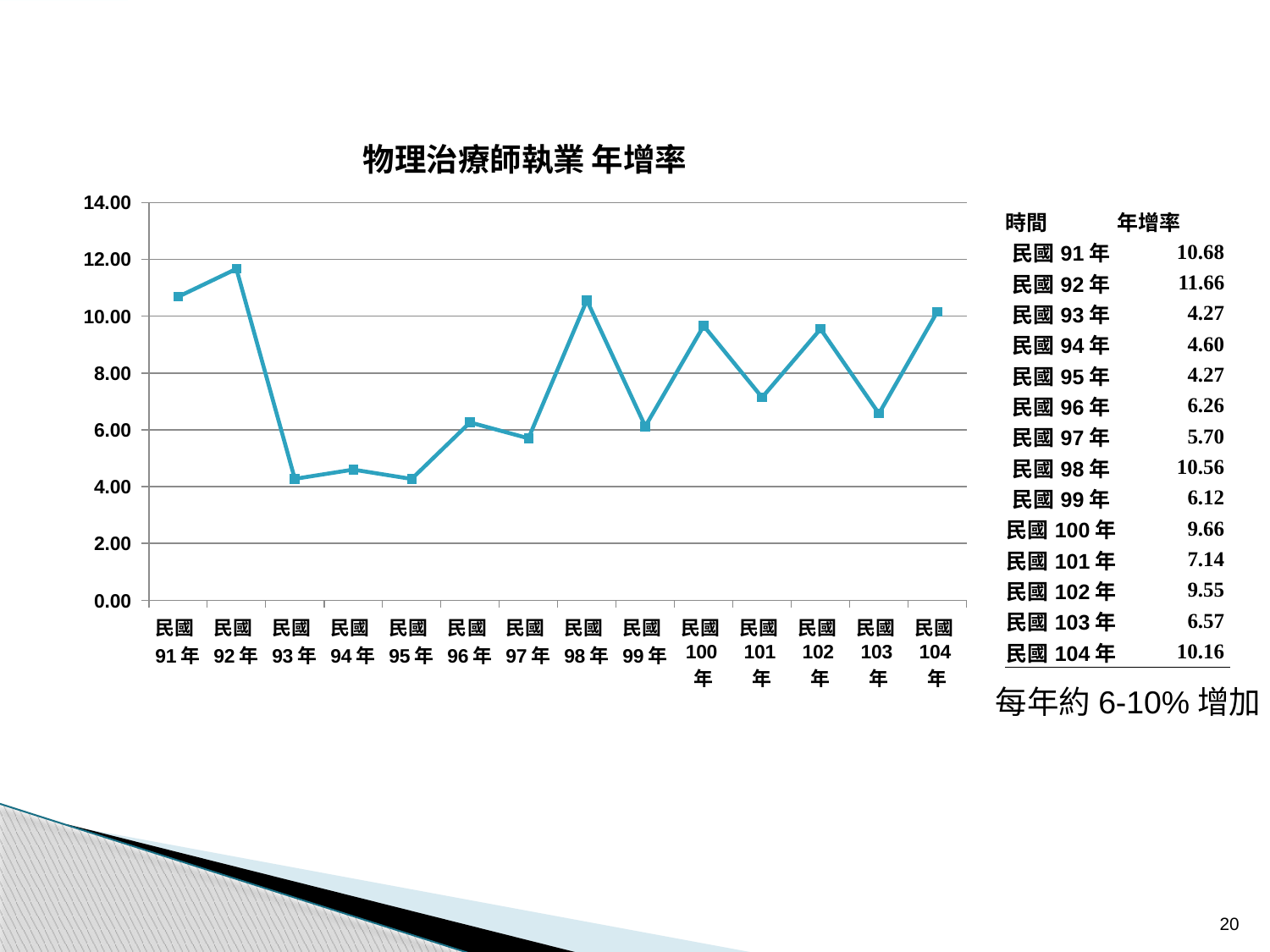

### Chart: 物理治療師執業 年增率

| Category | 年增率 |
|---|---|
| 民國91年 | 10.68075117370892 |
| 民國92年 | 11.664899257688239 |
| 民國93年 | 4.2735042735042725 |
| 民國94年 | 4.6 |
| 民國95年 | 4.27 |
| 民國96年 | 6.26 |
| 民國97年 | 5.7 |
| 民國98年 | 10.56 |
| 民國99年 | 6.119999999999997 |
| 民國100年 | 9.66 |
| 民國101年 | 7.14 |
| 民國102年 | 9.55 |
| 民國103年 | 6.57 |
| 民國104年 | 10.16 |
| 時間 | 年增率 |
| --- | --- |
| 民國91年 | 10.68 |
| 民國92年 | 11.66 |
| 民國93年 | 4.27 |
| 民國94年 | 4.60 |
| 民國95年 | 4.27 |
| 民國96年 | 6.26 |
| 民國97年 | 5.70 |
| 民國98年 | 10.56 |
| 民國99年 | 6.12 |
| 民國100年 | 9.66 |
| 民國101年 | 7.14 |
| 民國102年 | 9.55 |
| 民國103年 | 6.57 |
| 民國104年 | 10.16 |
每年約6-10%增加
20